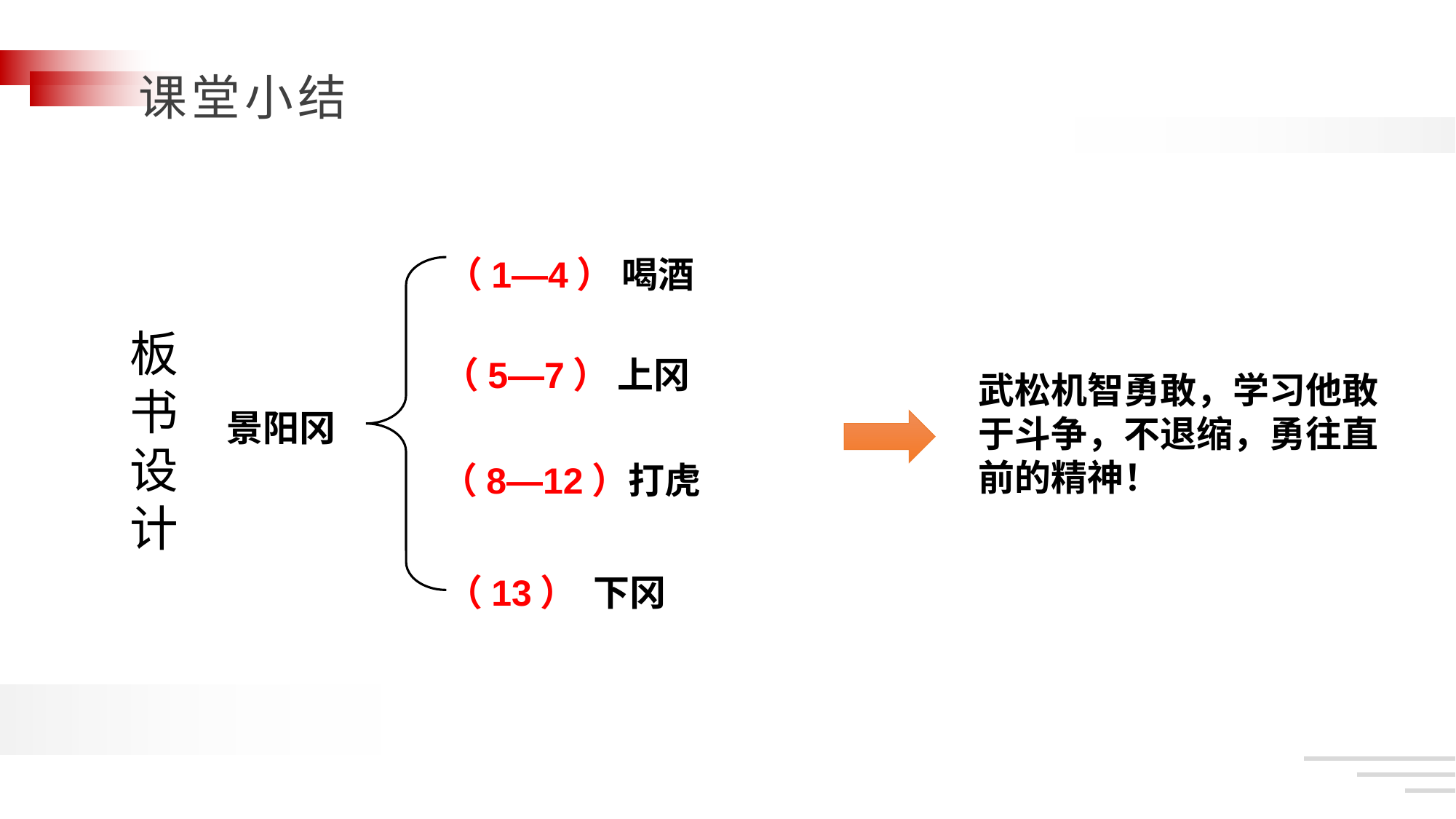

（1—4） 喝酒

板
书
设
计
（5—7） 上冈
武松机智勇敢，学习他敢于斗争，不退缩，勇往直前的精神！
景阳冈

（8—12）打虎
（13）  下冈